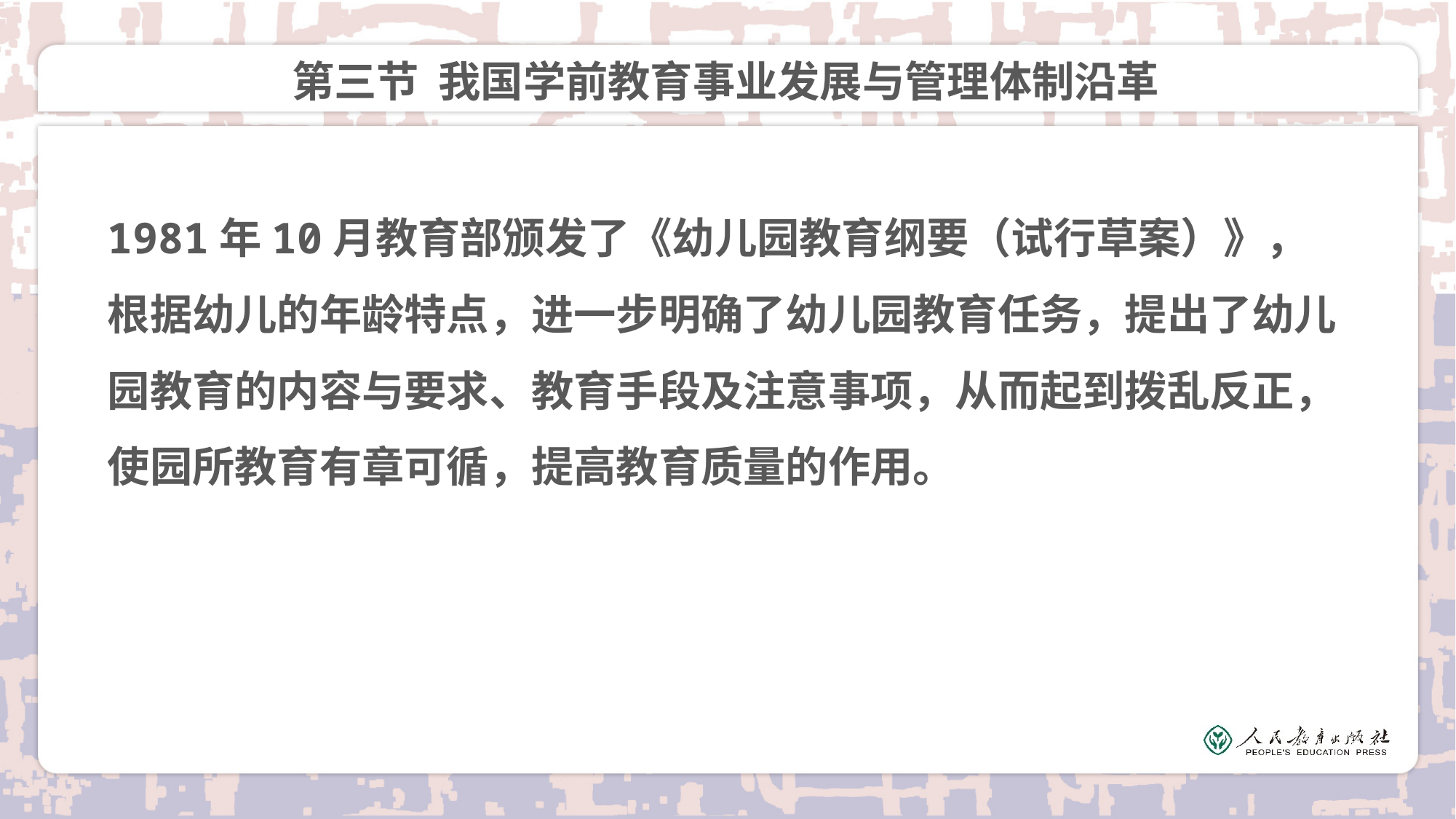

# 第三节  我国学前教育事业发展与管理体制沿革
1981年10月教育部颁发了《幼儿园教育纲要（试行草案）》，根据幼儿的年龄特点，进一步明确了幼儿园教育任务，提出了幼儿园教育的内容与要求、教育手段及注意事项，从而起到拨乱反正，使园所教育有章可循，提高教育质量的作用。